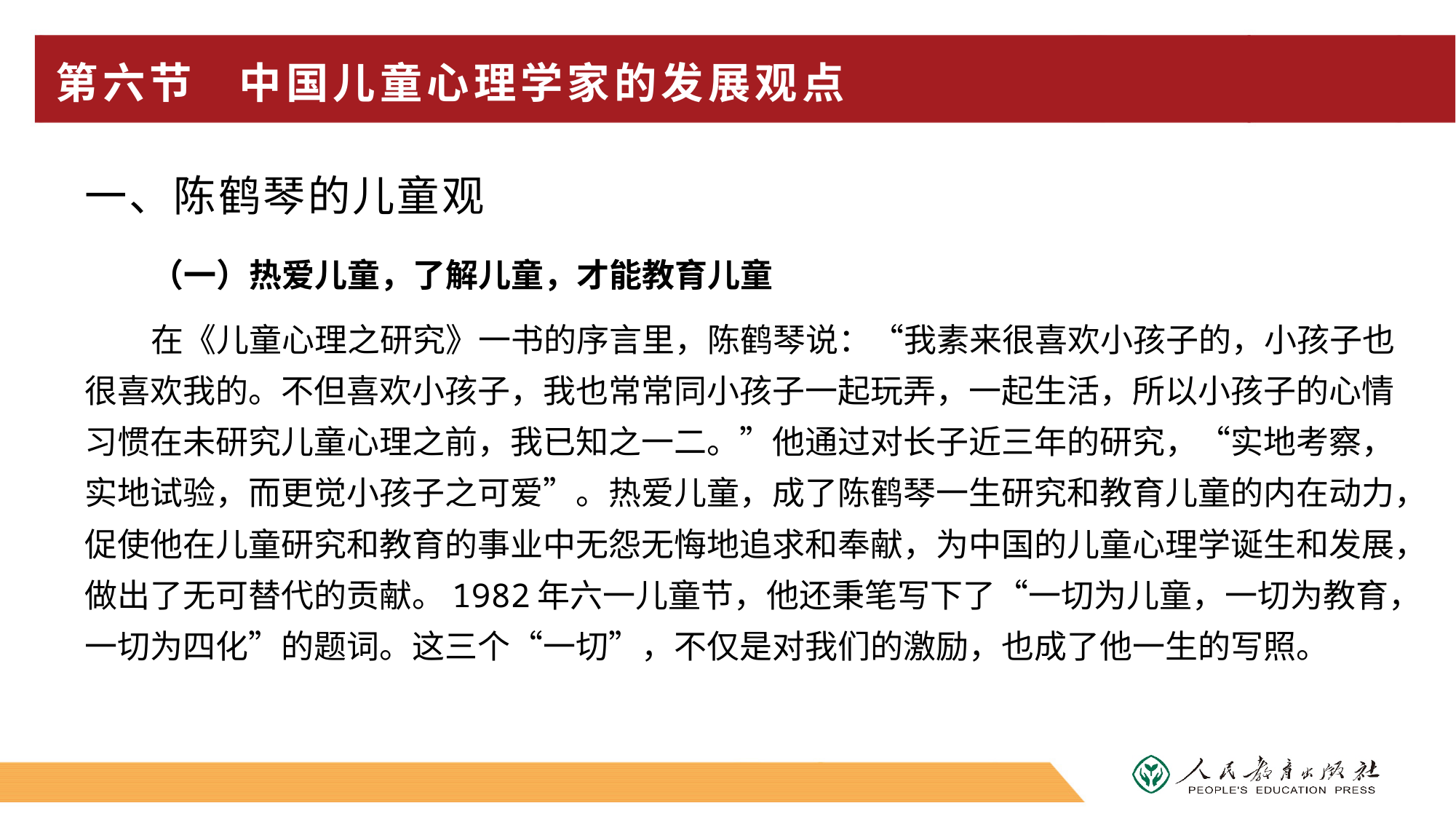

# 第六节   中国儿童心理学家的发展观点
一、陈鹤琴的儿童观
（一）热爱儿童，了解儿童，才能教育儿童
在《儿童心理之研究》一书的序言里，陈鹤琴说：“我素来很喜欢小孩子的，小孩子也很喜欢我的。不但喜欢小孩子，我也常常同小孩子一起玩弄，一起生活，所以小孩子的心情习惯在未研究儿童心理之前，我已知之一二。”他通过对长子近三年的研究，“实地考察，实地试验，而更觉小孩子之可爱”。热爱儿童，成了陈鹤琴一生研究和教育儿童的内在动力，促使他在儿童研究和教育的事业中无怨无悔地追求和奉献，为中国的儿童心理学诞生和发展，做出了无可替代的贡献。1982年六一儿童节，他还秉笔写下了“一切为儿童，一切为教育，一切为四化”的题词。这三个“一切”，不仅是对我们的激励，也成了他一生的写照。